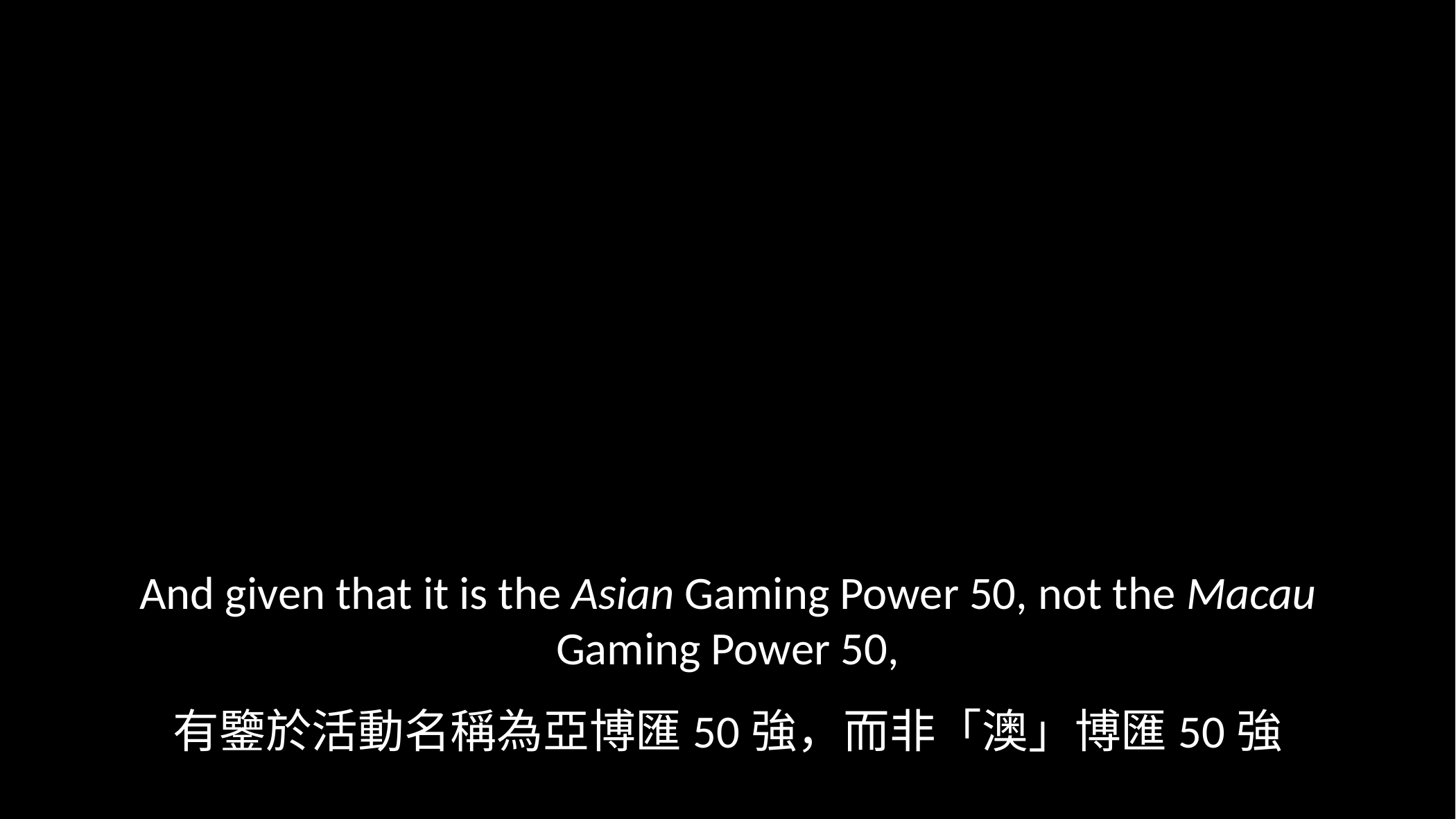

And given that it is the Asian Gaming Power 50, not the Macau Gaming Power 50,

有鑒於活動名稱為亞博匯50強，而非「澳」博匯50強